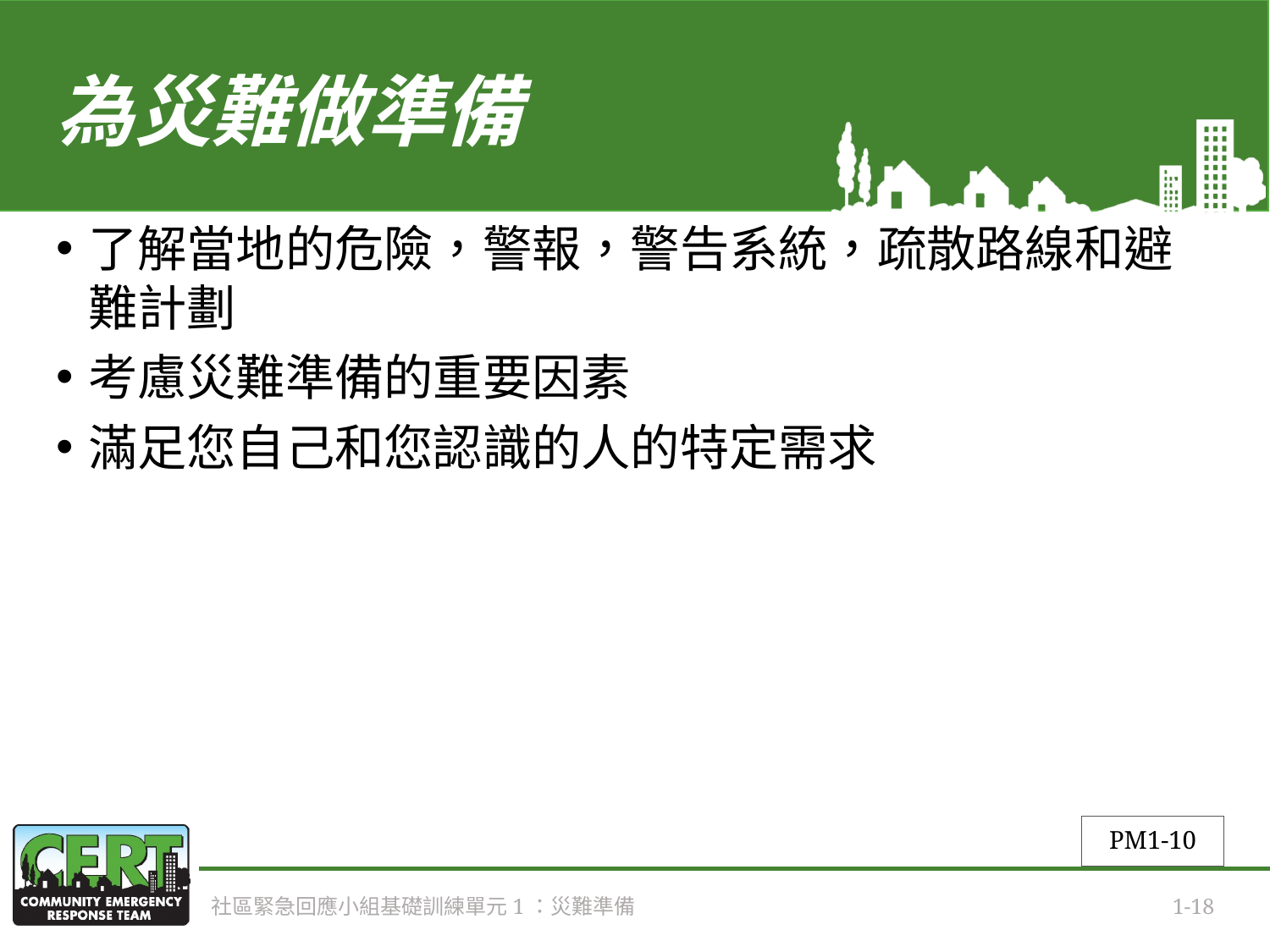

# 為災難做準備
了解當地的危險，警報，警告系統，疏散路線和避難計劃
考慮災難準備的重要因素
滿足您自己和您認識的人的特定需求
PM1-10
社區緊急回應小組基礎訓練單元1：災難準備
1-18